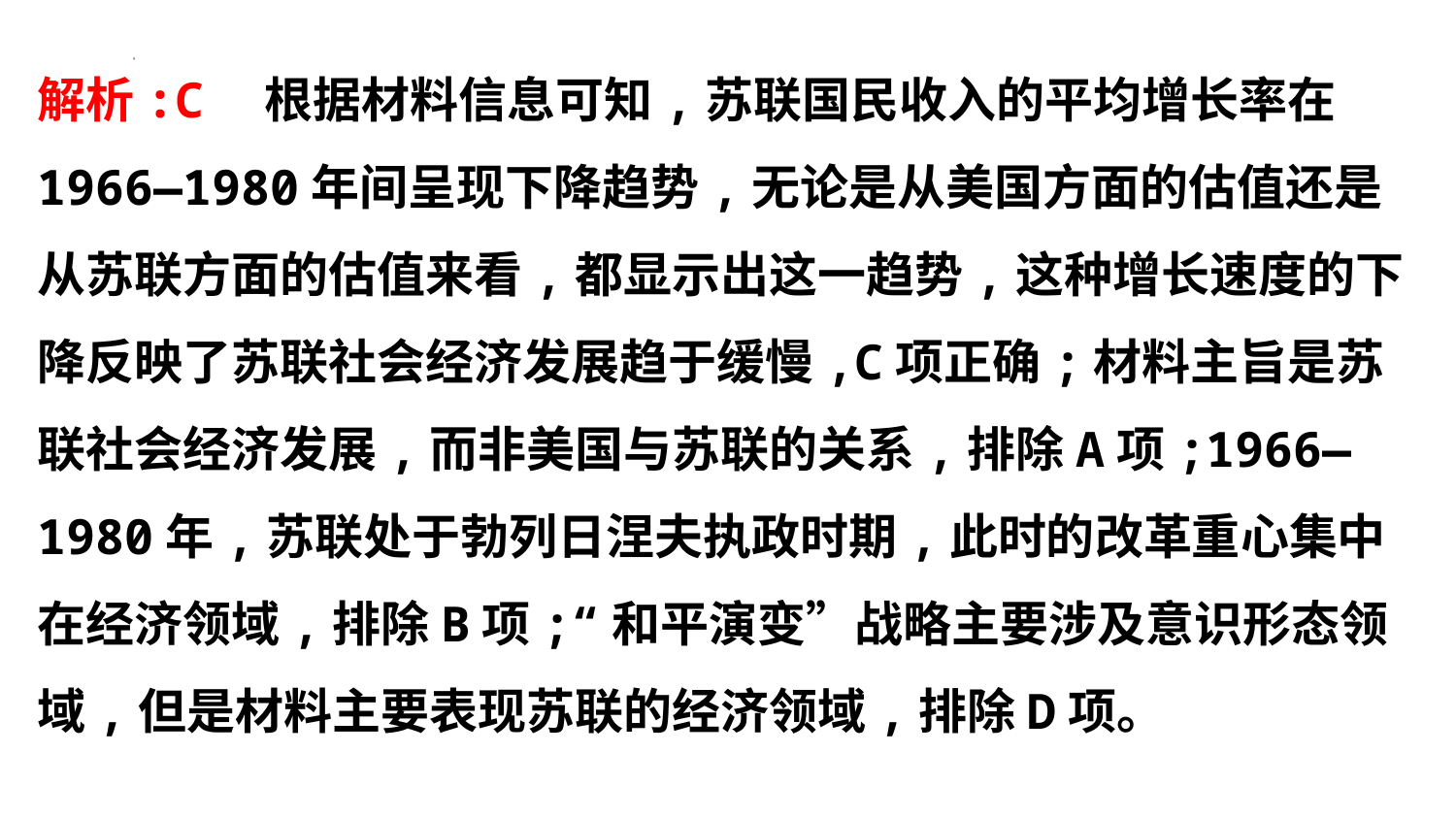

解析:C　根据材料信息可知,苏联国民收入的平均增长率在1966—1980年间呈现下降趋势,无论是从美国方面的估值还是从苏联方面的估值来看,都显示出这一趋势,这种增长速度的下降反映了苏联社会经济发展趋于缓慢,C项正确;材料主旨是苏联社会经济发展,而非美国与苏联的关系,排除A项;1966—1980年,苏联处于勃列日涅夫执政时期,此时的改革重心集中在经济领域,排除B项;“和平演变”战略主要涉及意识形态领域,但是材料主要表现苏联的经济领域,排除D项。